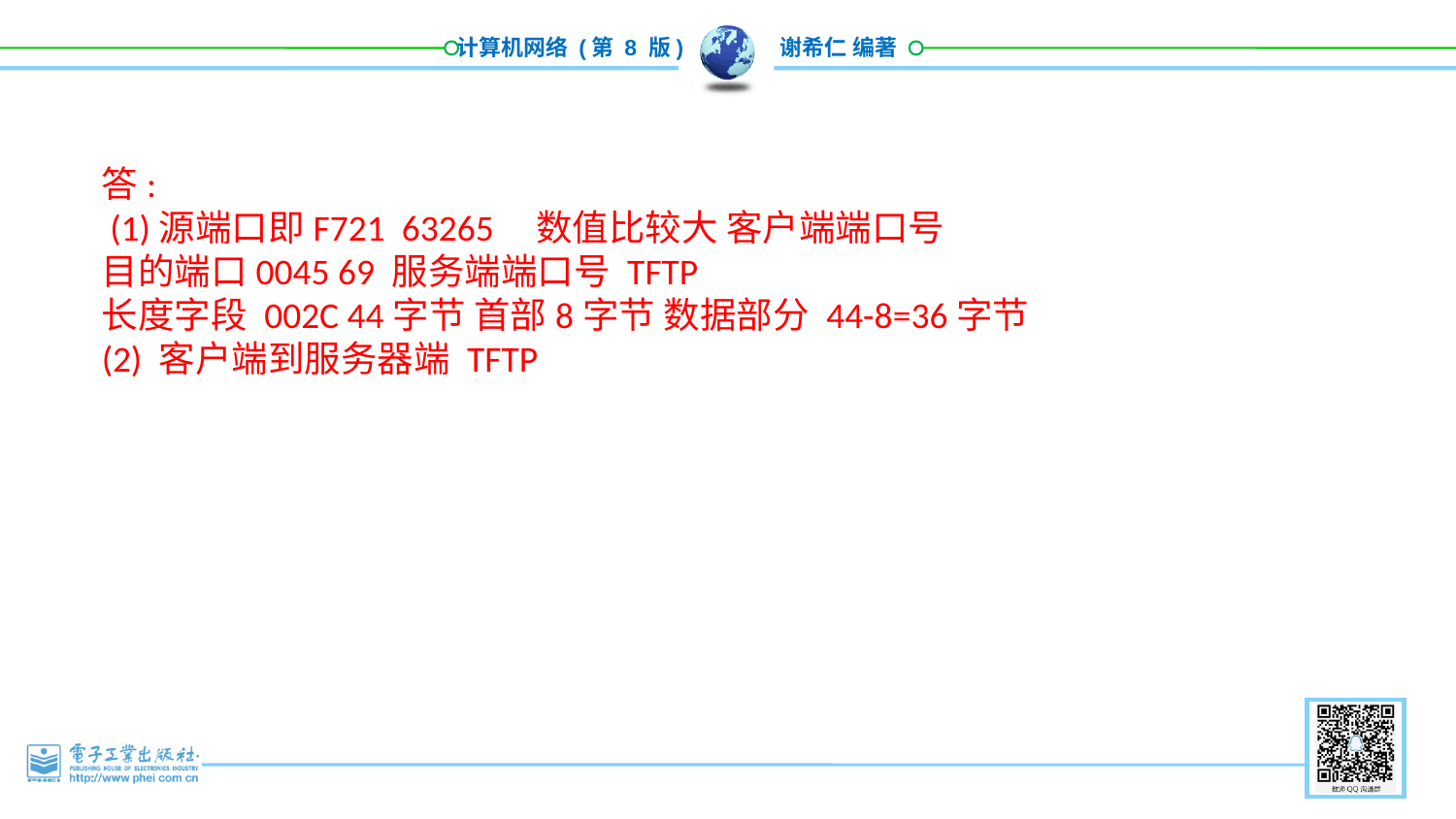

答:
 (1)源端口即F721  63265    数值比较大 客户端端口号
目的端口0045 69 服务端端口号 TFTP
长度字段 002C 44字节 首部8字节 数据部分 44-8=36字节
(2) 客户端到服务器端 TFTP